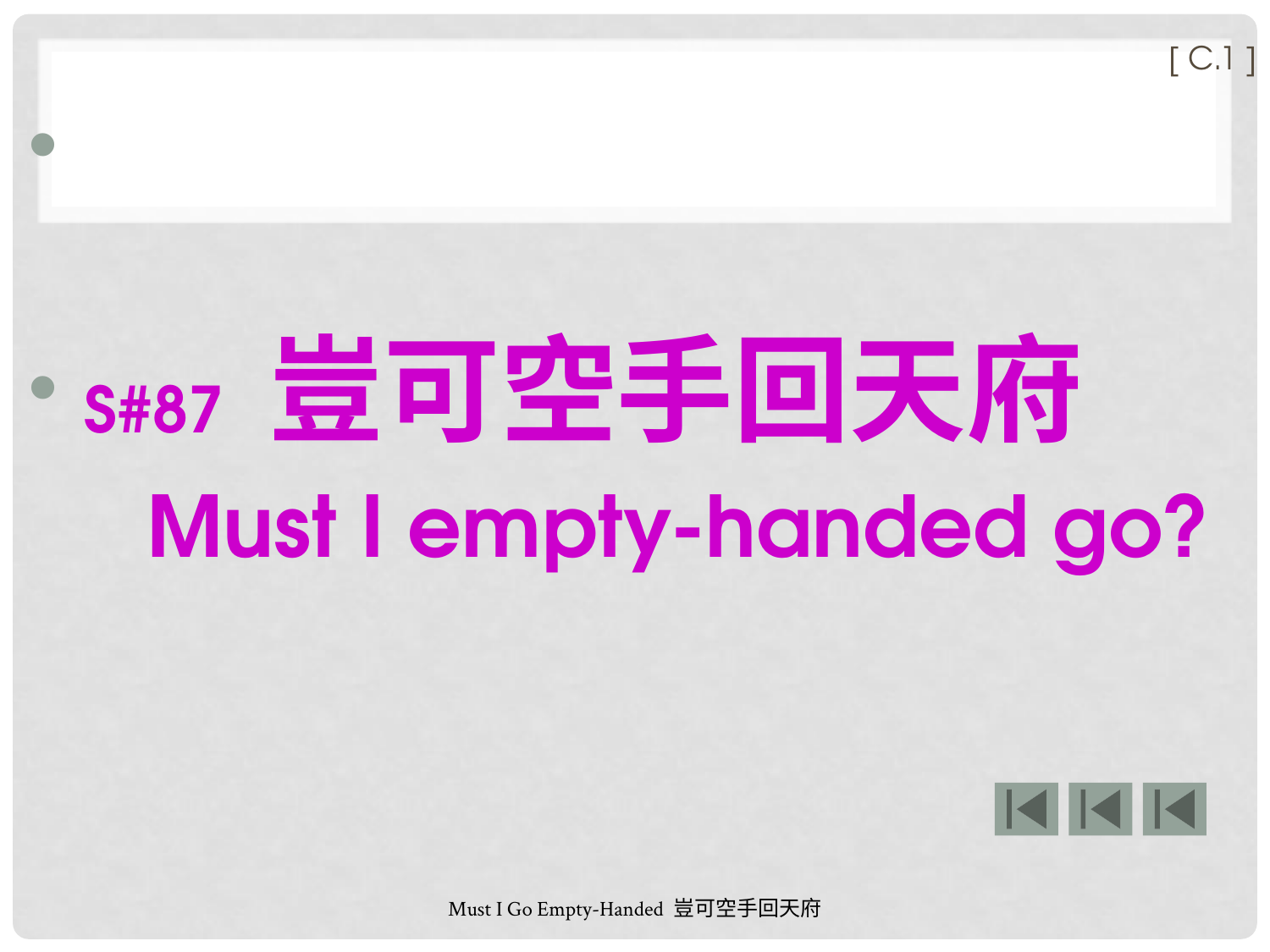

[ C.1 ]

 S#87 豈可空手回天府
      Must I empty-handed go?

Must I Go Empty-Handed 豈可空手回天府